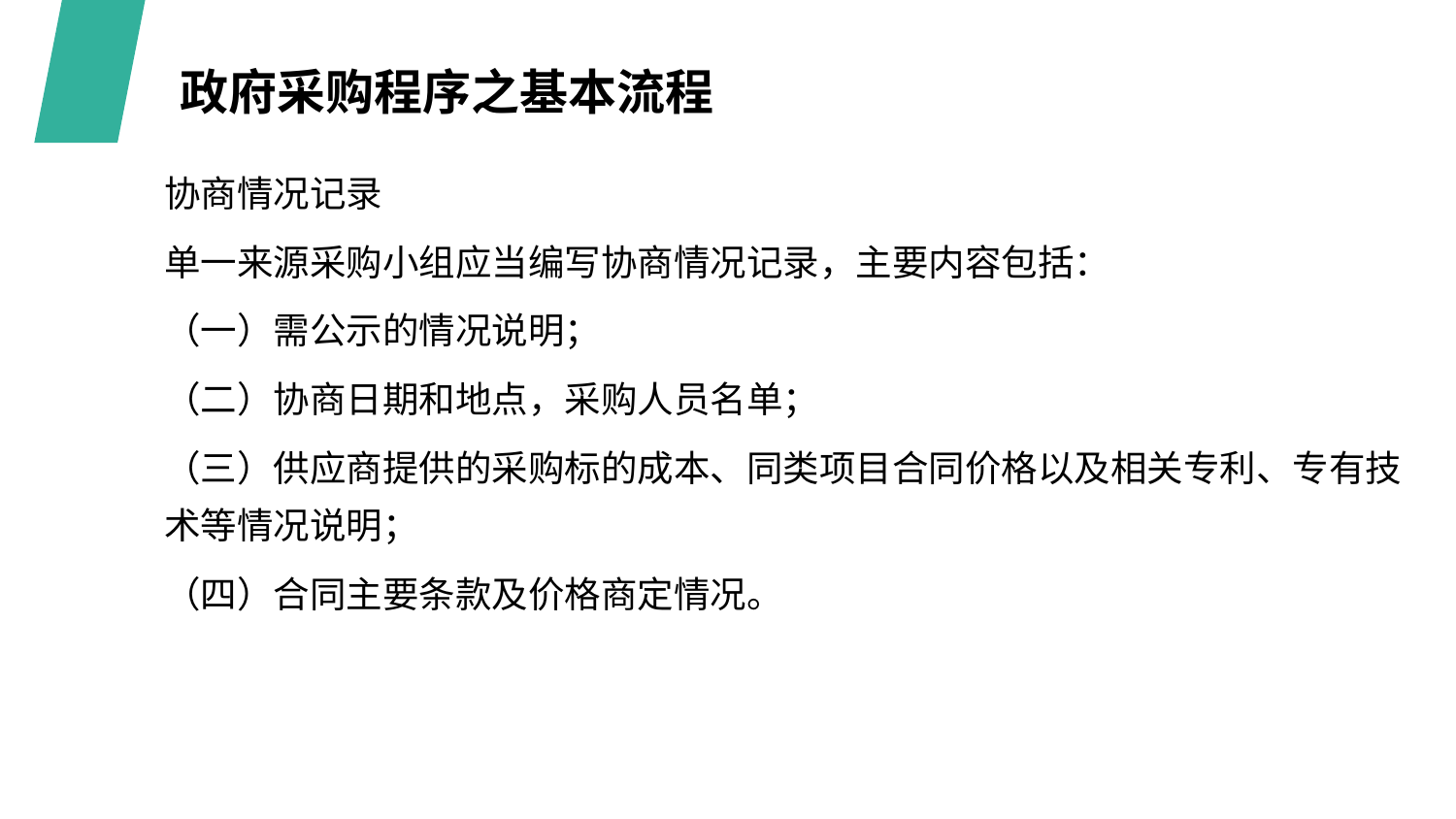

政府采购程序之基本流程
协商情况记录
单一来源采购小组应当编写协商情况记录，主要内容包括：
（一）需公示的情况说明；
（二）协商日期和地点，采购人员名单；
（三）供应商提供的采购标的成本、同类项目合同价格以及相关专利、专有技术等情况说明；
（四）合同主要条款及价格商定情况。